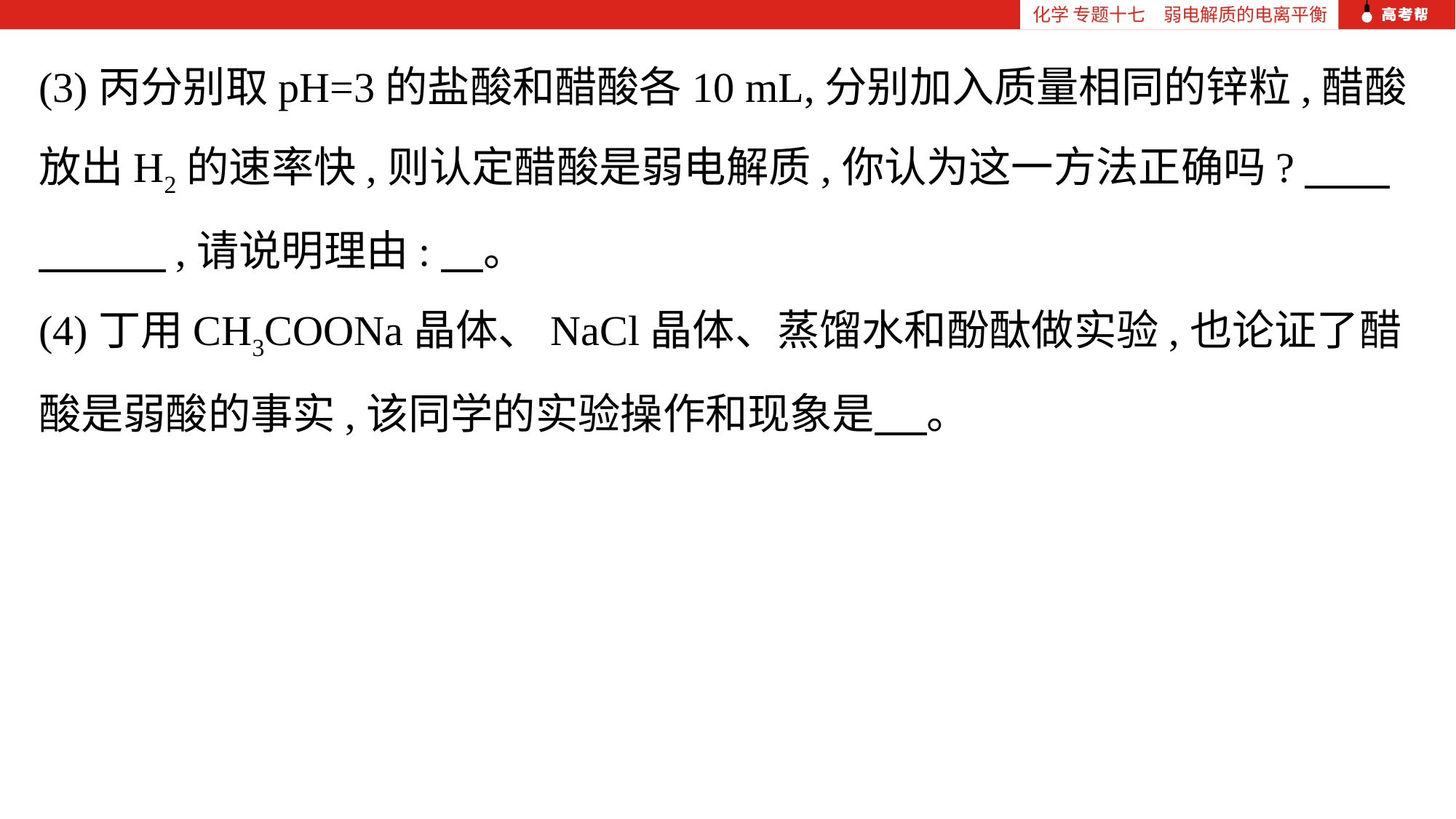

化学 专题十七　弱电解质的电离平衡

(3)丙分别取pH=3的盐酸和醋酸各10 mL,分别加入质量相同的锌粒,醋酸放出H2的速率快,则认定醋酸是弱电解质,你认为这一方法正确吗?　　　　　,请说明理由:　。
(4)丁用CH3COONa晶体、NaCl晶体、蒸馏水和酚酞做实验,也论证了醋酸是弱酸的事实,该同学的实验操作和现象是 　。